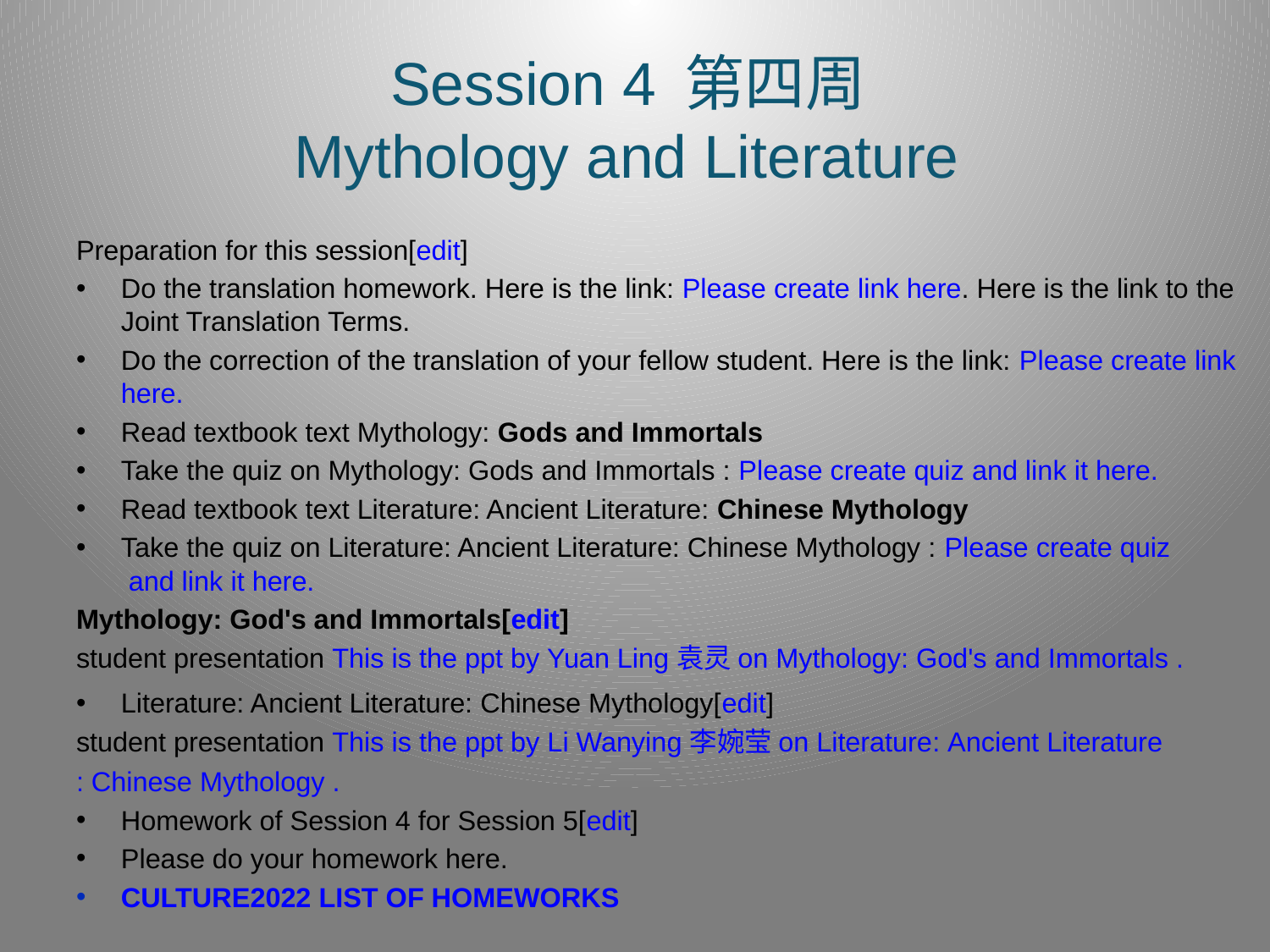

# Session 4 第四周 Mythology and Literature
Preparation for this session[edit]
Do the translation homework. Here is the link: Please create link here. Here is the link to the Joint Translation Terms.
Do the correction of the translation of your fellow student. Here is the link: Please create link here.
Read textbook text Mythology: Gods and Immortals
Take the quiz on Mythology: Gods and Immortals : Please create quiz and link it here.
Read textbook text Literature: Ancient Literature: Chinese Mythology
Take the quiz on Literature: Ancient Literature: Chinese Mythology : Please create quiz and link it here.
Mythology: God's and Immortals[edit]
student presentation This is the ppt by Yuan Ling 袁灵 on Mythology: God's and Immortals .
Literature: Ancient Literature: Chinese Mythology[edit]
student presentation This is the ppt by Li Wanying 李婉莹 on Literature: Ancient Literature: Chinese Mythology .
Homework of Session 4 for Session 5[edit]
Please do your homework here.
CULTURE2022 LIST OF HOMEWORKS